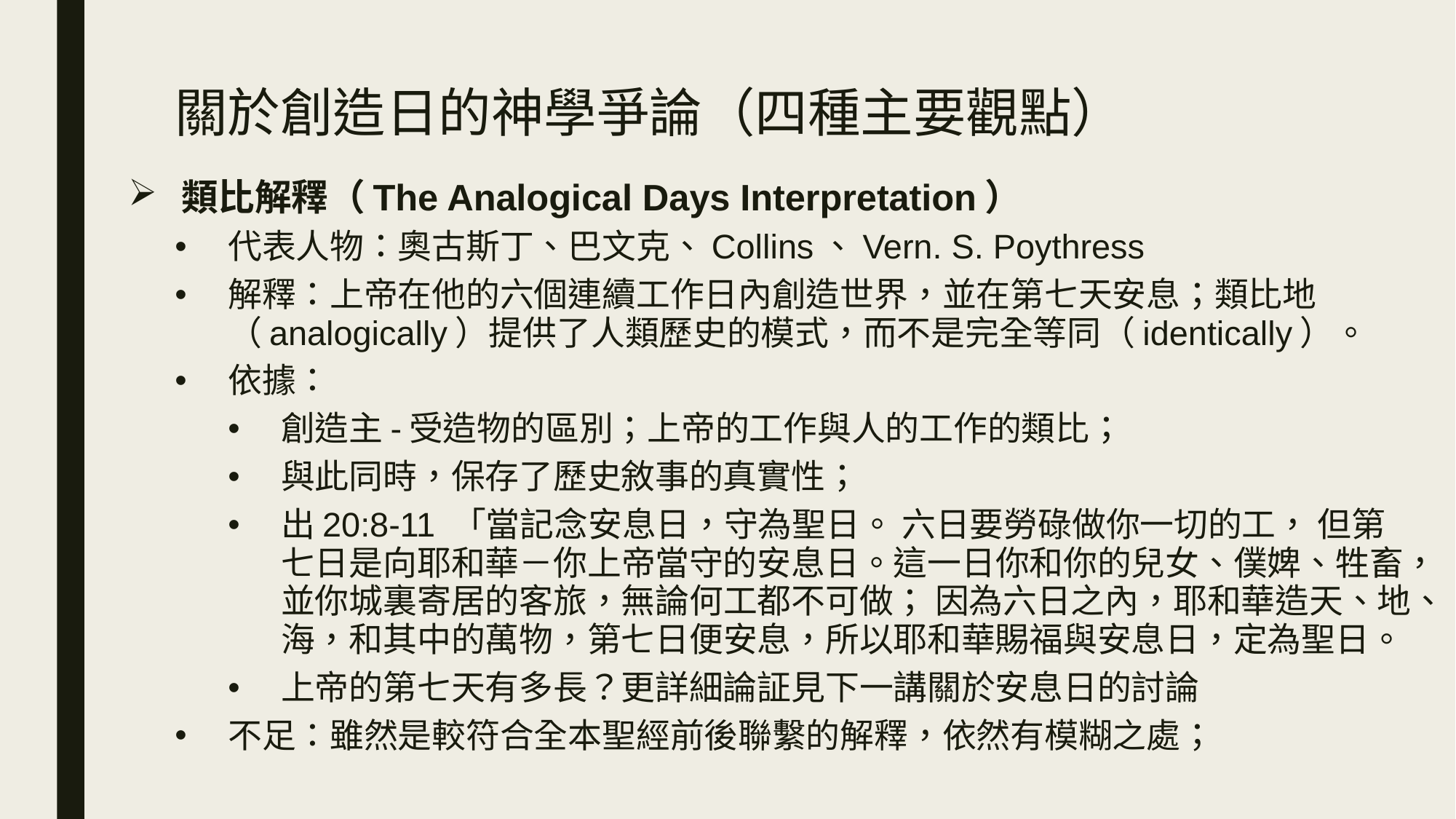

# 關於創造日的神學爭論（四種主要觀點）
類比解釋（The Analogical Days Interpretation）
代表人物：奧古斯丁、巴文克、Collins、Vern. S. Poythress
解釋：上帝在他的六個連續工作日內創造世界，並在第七天安息；類比地（analogically）提供了人類歷史的模式，而不是完全等同（identically）。
依據：
創造主-受造物的區別；上帝的工作與人的工作的類比；
與此同時，保存了歷史敘事的真實性；
出20:8-11 「當記念安息日，守為聖日。 六日要勞碌做你一切的工， 但第七日是向耶和華－你上帝當守的安息日。這一日你和你的兒女、僕婢、牲畜，並你城裏寄居的客旅，無論何工都不可做； 因為六日之內，耶和華造天、地、海，和其中的萬物，第七日便安息，所以耶和華賜福與安息日，定為聖日。
上帝的第七天有多長？更詳細論証見下一講關於安息日的討論
不足：雖然是較符合全本聖經前後聯繫的解釋，依然有模糊之處；